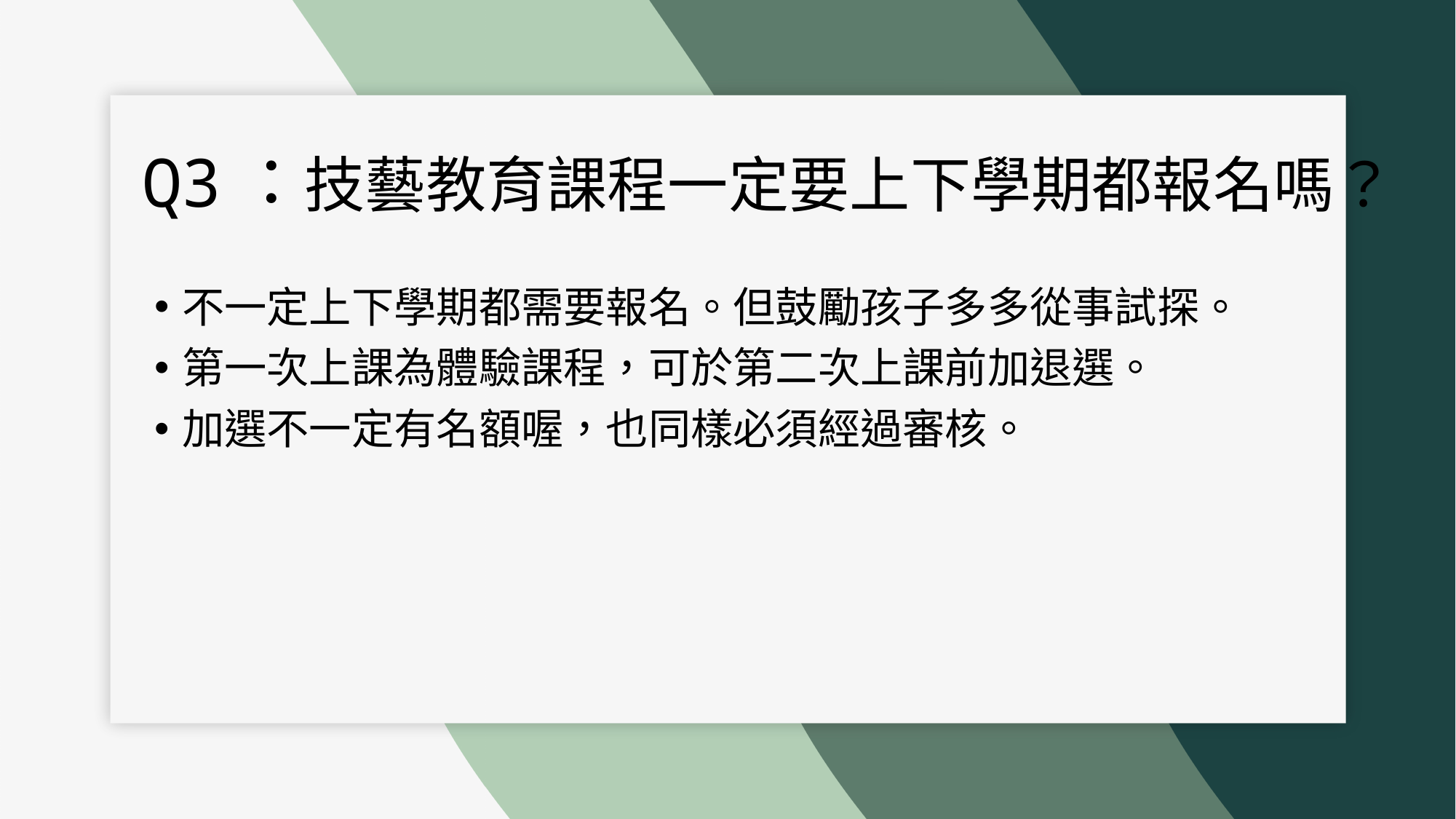

# Q3：技藝教育課程一定要上下學期都報名嗎？
不一定上下學期都需要報名。但鼓勵孩子多多從事試探。
第一次上課為體驗課程，可於第二次上課前加退選。
加選不一定有名額喔，也同樣必須經過審核。